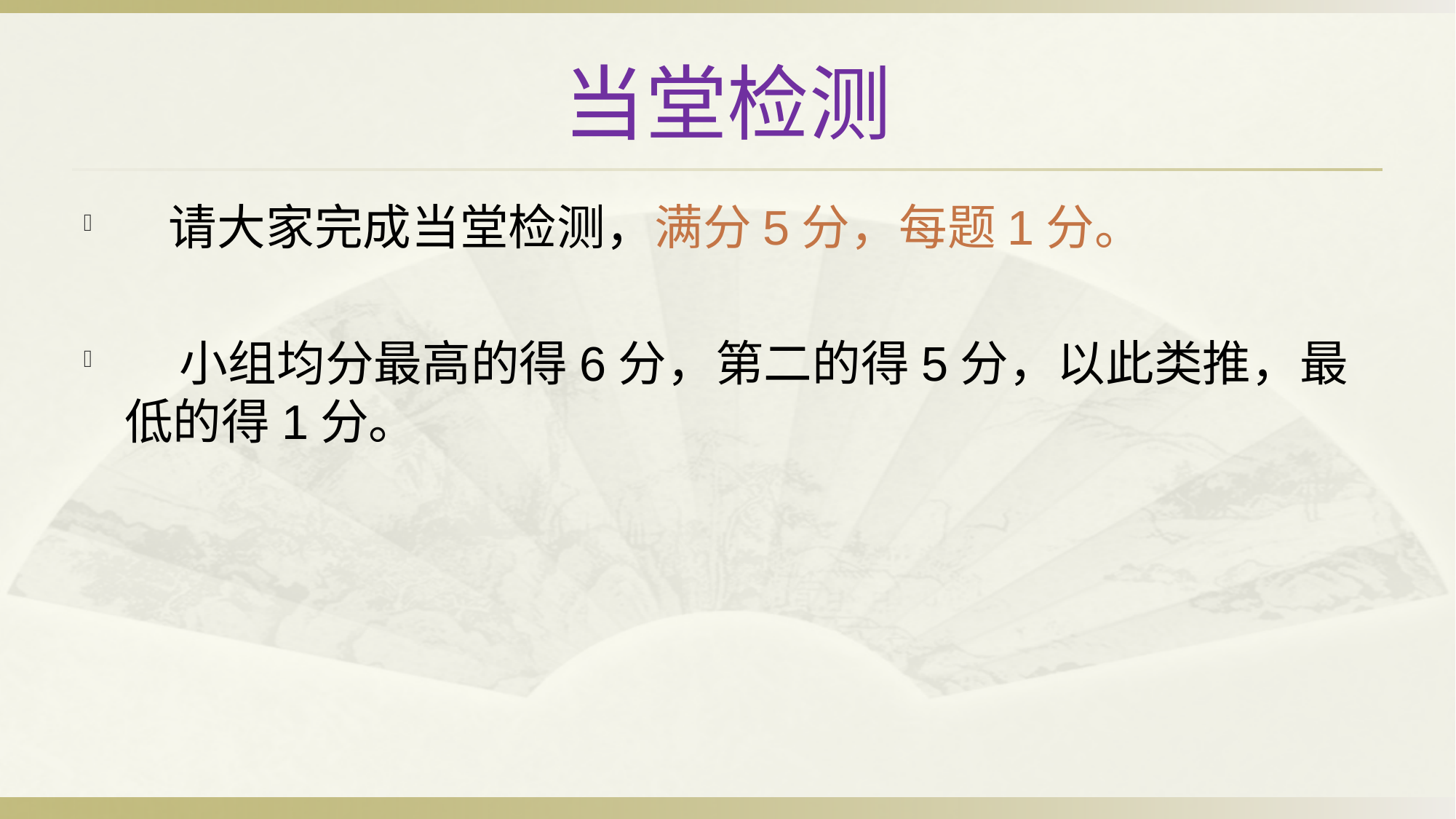

# 当堂检测
   请大家完成当堂检测，满分5分，每题1分。

    小组均分最高的得6分，第二的得5分，以此类推，最低的得1分。